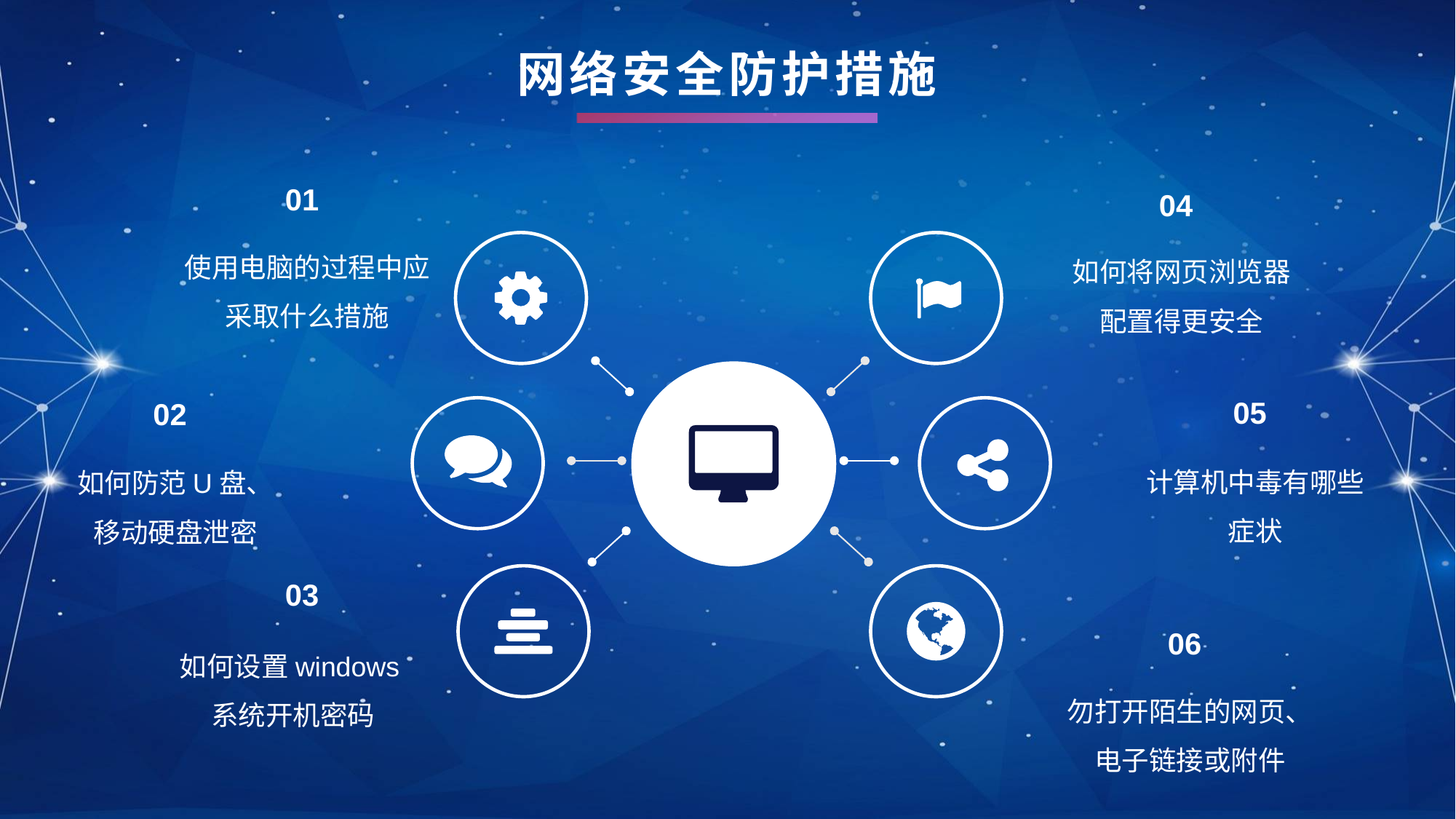

01
04
e7d195523061f1c0205959036996ad55c215b892a7aac5c0B9ADEF7896FB48F2EF97163A2DE1401E1875DEDC438B7864AD24CA23553DBBBD975DAF4CAD4A2592689FFB6CEE59FFA55B2702D0E5EE29CD460A1AC370B226DEBE908B2FF819E4A1FC4F1758D523790F4121B8C80FA7CB37F1EFCCA1FD7CA77B4DF45B8E73C5C3F5414A721527975475
使用电脑的过程中应采取什么措施

如何将网页浏览器配置得更安全

05
02

计算机中毒有哪些症状
如何防范U盘、移动硬盘泄密

03

06
如何设置windows系统开机密码
勿打开陌生的网页、电子链接或附件